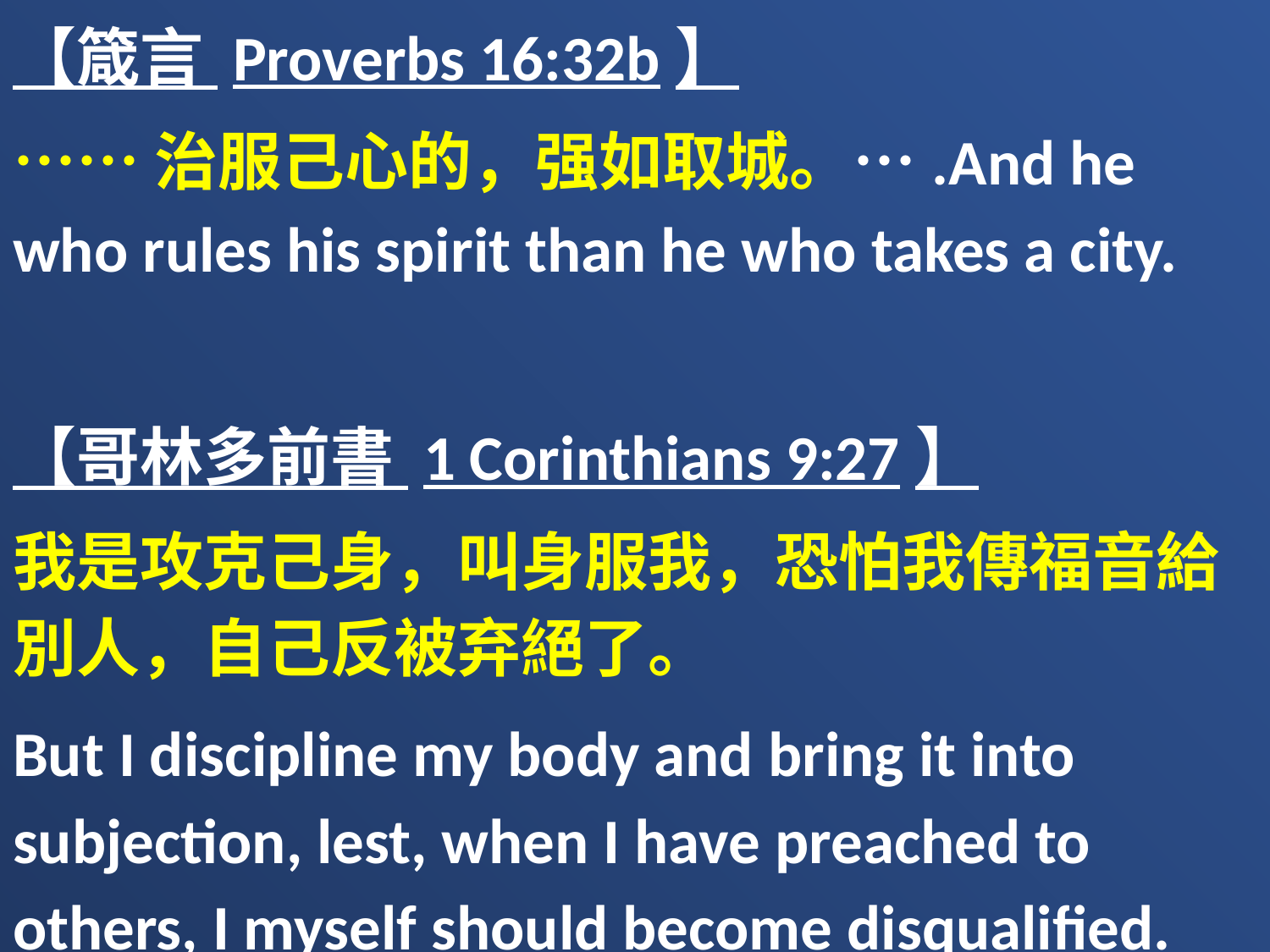

【箴言 Proverbs 16:32b】
……治服己心的，强如取城。….And he who rules his spirit than he who takes a city.

【哥林多前書 1 Corinthians 9:27】
我是攻克己身，叫身服我，恐怕我傳福音給別人，自己反被弃絕了。
But I discipline my body and bring it into subjection, lest, when I have preached to others, I myself should become disqualified.